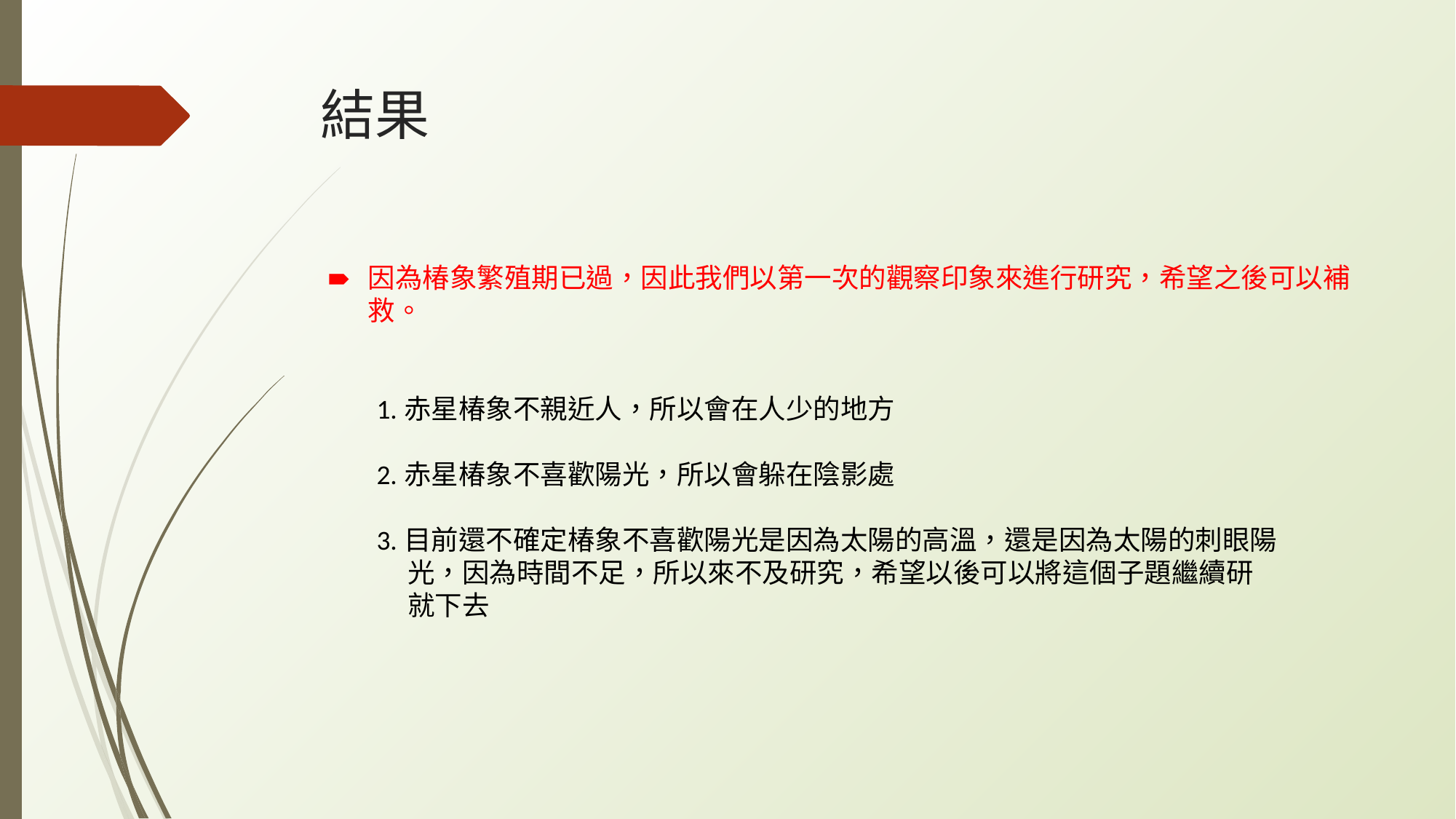

# 結果
因為椿象繁殖期已過，因此我們以第一次的觀察印象來進行研究，希望之後可以補救。

        1.赤星椿象不親近人，所以會在人少的地方

        2.赤星椿象不喜歡陽光，所以會躲在陰影處

        3.目前還不確定椿象不喜歡陽光是因為太陽的高溫，還是因為太陽的刺眼陽
            光，因為時間不足，所以來不及研究，希望以後可以將這個子題繼續研
            就下去